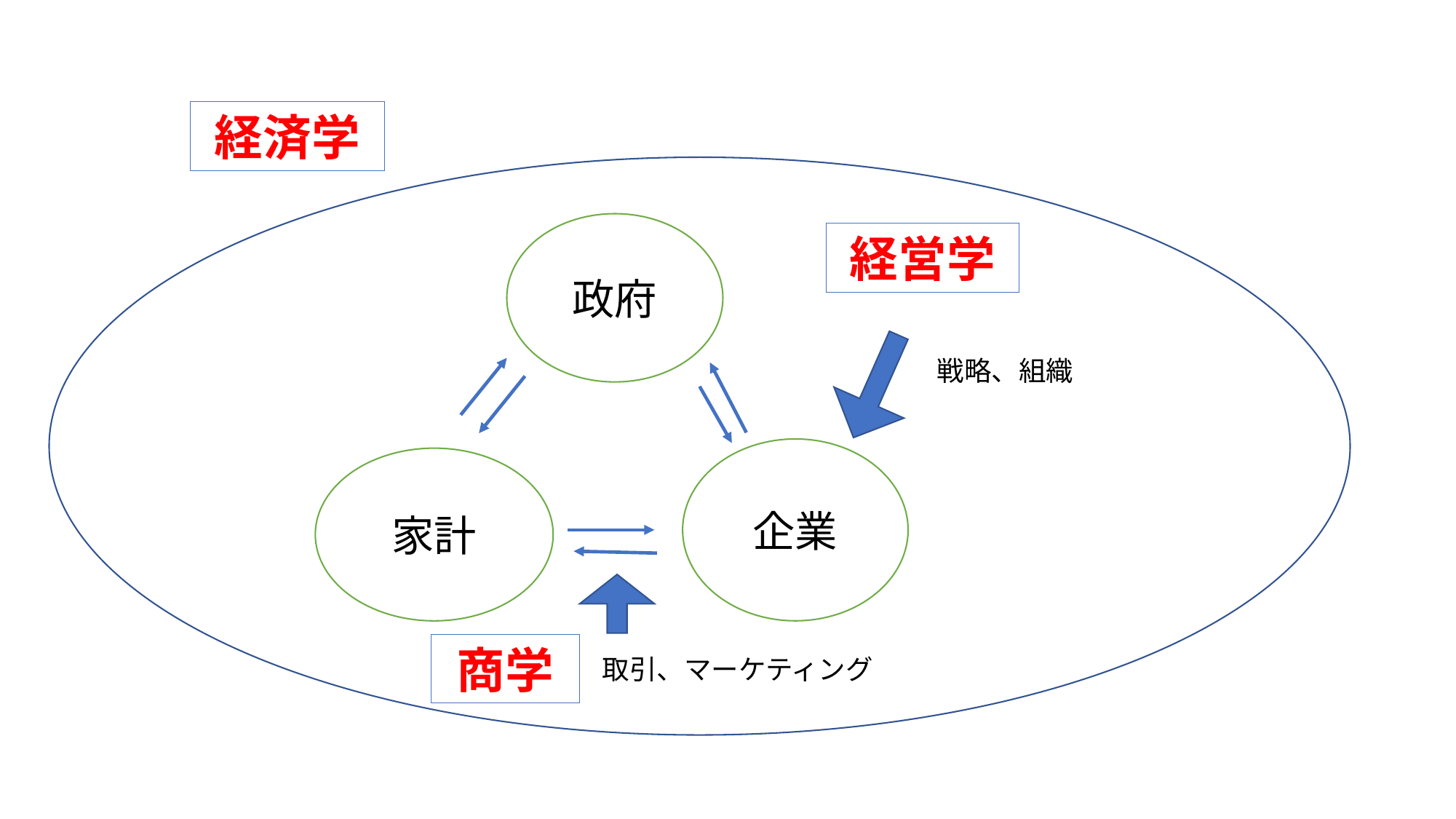

経済学

政府
経営学

戦略、組織
企業
家計

商学
取引、マーケティング